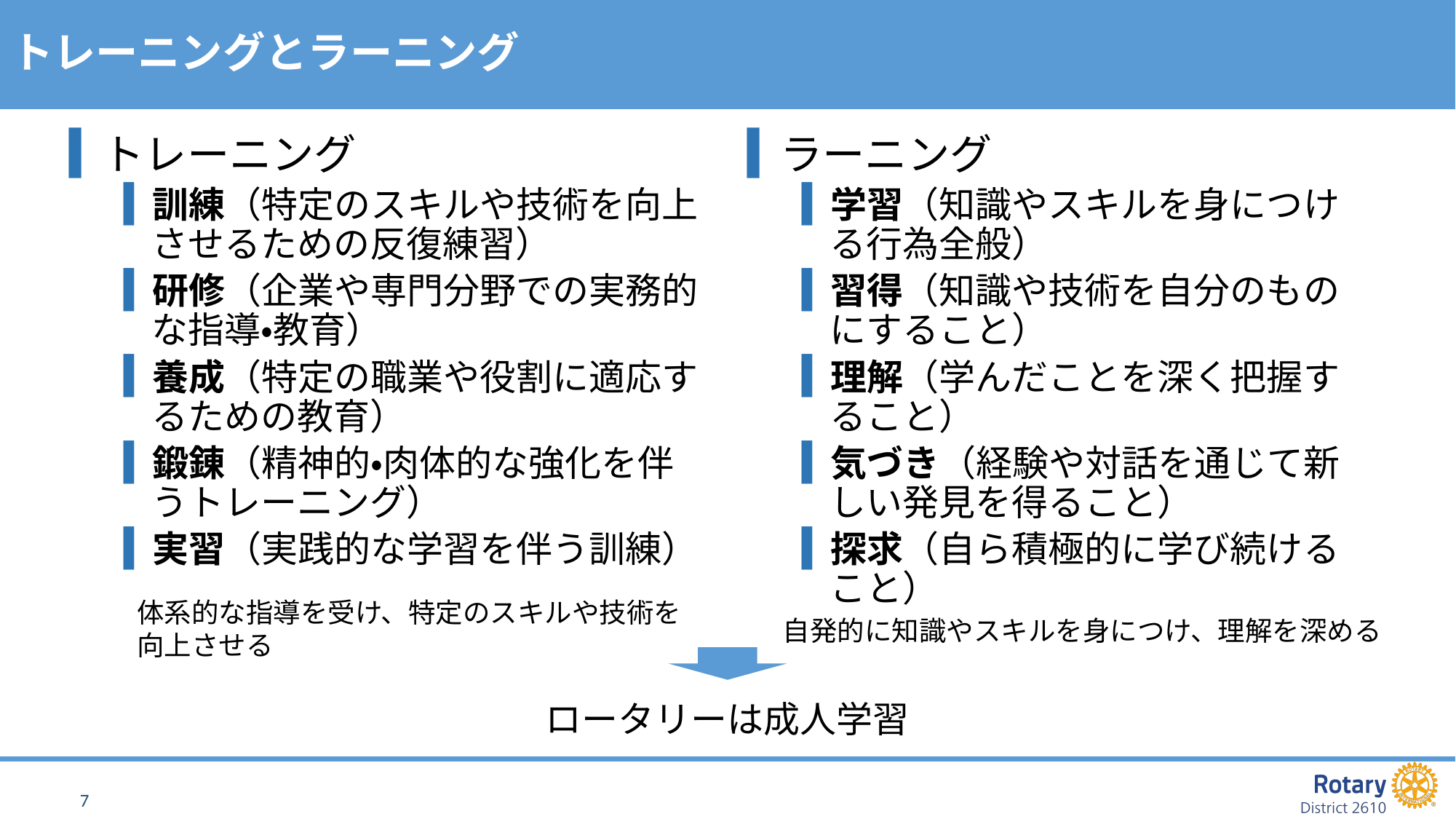

# トレーニングとラーニング
トレーニング
訓練（特定のスキルや技術を向上させるための反復練習）
研修（企業や専門分野での実務的な指導・教育）
養成（特定の職業や役割に適応するための教育）
鍛錬（精神的・肉体的な強化を伴うトレーニング）
実習（実践的な学習を伴う訓練）
ラーニング
学習（知識やスキルを身につける行為全般）
習得（知識や技術を自分のものにすること）
理解（学んだことを深く把握すること）
気づき（経験や対話を通じて新しい発見を得ること）
探求（自ら積極的に学び続けること）
体系的な指導を受け、特定のスキルや技術を
向上させる
自発的に知識やスキルを身につけ、理解を深める

ロータリーは成人学習
7